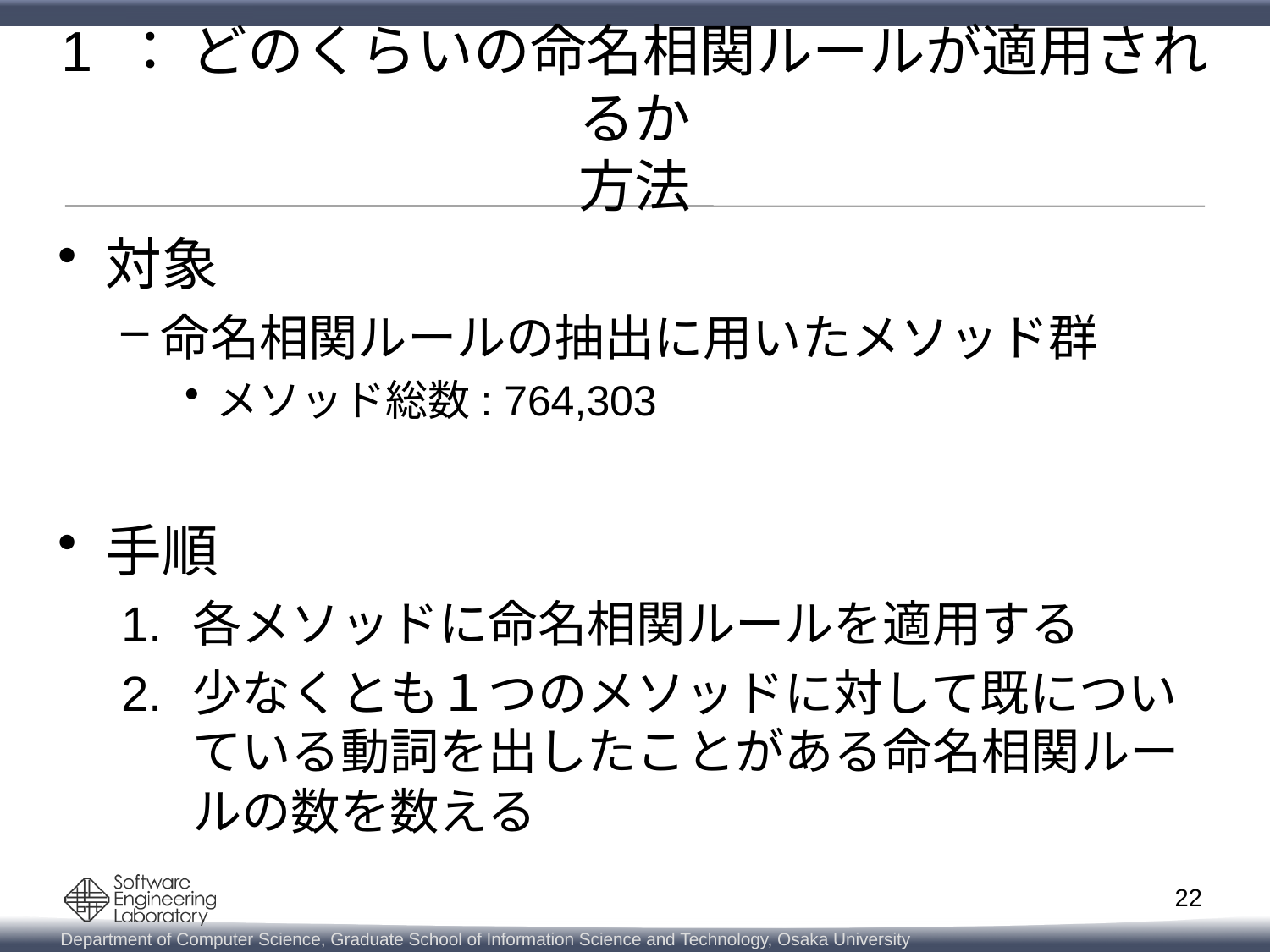

# 1 ： どのくらいの命名相関ルールが適用されるか 方法
対象
命名相関ルールの抽出に用いたメソッド群
メソッド総数: 764,303

手順
各メソッドに命名相関ルールを適用する
少なくとも１つのメソッドに対して既についている動詞を出したことがある命名相関ルールの数を数える
22